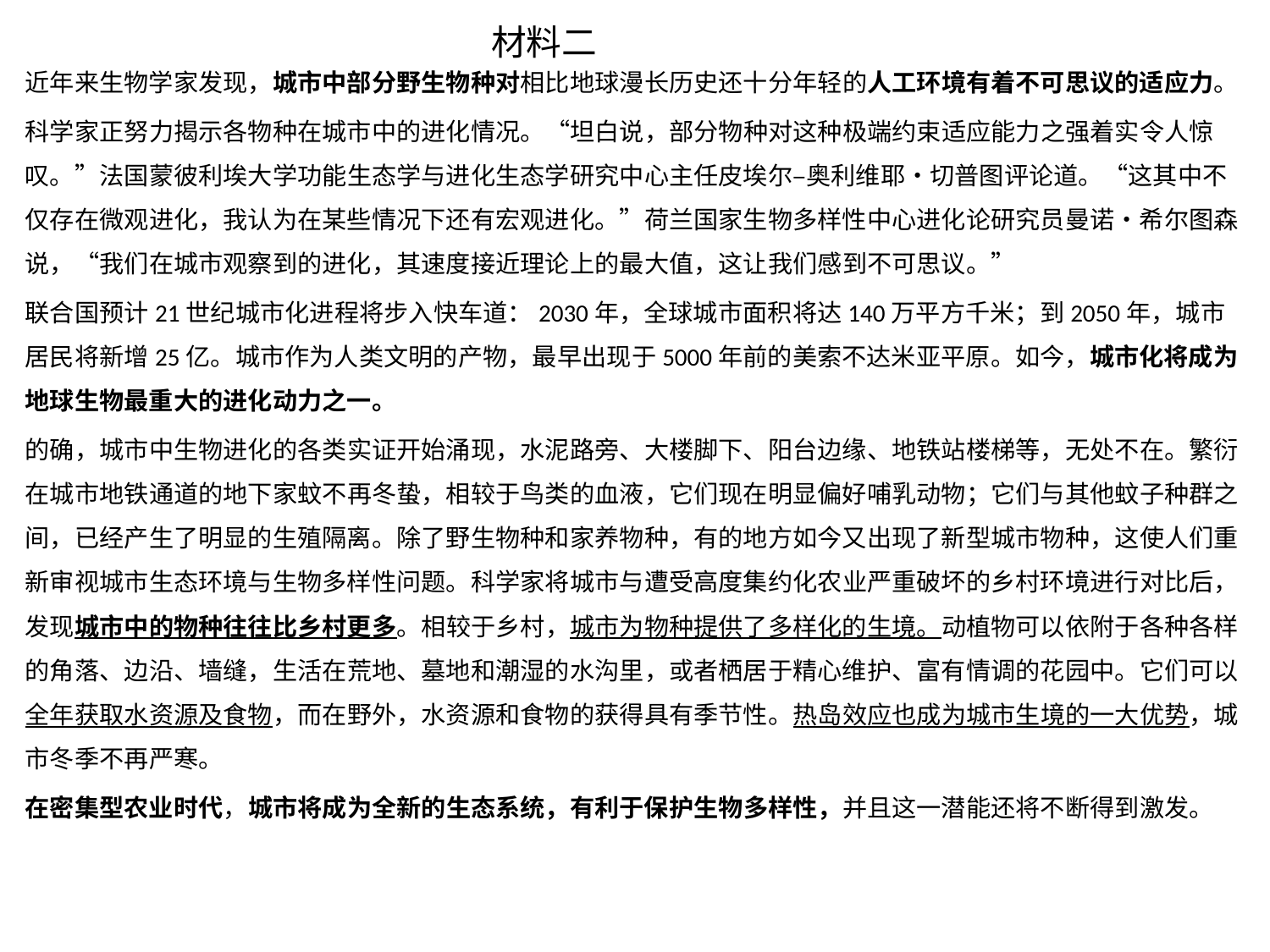

# 材料二
近年来生物学家发现，城市中部分野生物种对相比地球漫长历史还十分年轻的人工环境有着不可思议的适应力。
科学家正努力揭示各物种在城市中的进化情况。“坦白说，部分物种对这种极端约束适应能力之强着实令人惊叹。”法国蒙彼利埃大学功能生态学与进化生态学研究中心主任皮埃尔–奥利维耶・切普图评论道。“这其中不仅存在微观进化，我认为在某些情况下还有宏观进化。”荷兰国家生物多样性中心进化论研究员曼诺・希尔图森说，“我们在城市观察到的进化，其速度接近理论上的最大值，这让我们感到不可思议。”
联合国预计21世纪城市化进程将步入快车道：2030年，全球城市面积将达140万平方千米；到2050年，城市居民将新增25亿。城市作为人类文明的产物，最早出现于5000年前的美索不达米亚平原。如今，城市化将成为地球生物最重大的进化动力之一。
的确，城市中生物进化的各类实证开始涌现，水泥路旁、大楼脚下、阳台边缘、地铁站楼梯等，无处不在。繁衍在城市地铁通道的地下家蚊不再冬蛰，相较于鸟类的血液，它们现在明显偏好哺乳动物；它们与其他蚊子种群之间，已经产生了明显的生殖隔离。除了野生物种和家养物种，有的地方如今又出现了新型城市物种，这使人们重新审视城市生态环境与生物多样性问题。科学家将城市与遭受高度集约化农业严重破坏的乡村环境进行对比后，发现城市中的物种往往比乡村更多。相较于乡村，城市为物种提供了多样化的生境。动植物可以依附于各种各样的角落、边沿、墙缝，生活在荒地、墓地和潮湿的水沟里，或者栖居于精心维护、富有情调的花园中。它们可以全年获取水资源及食物，而在野外，水资源和食物的获得具有季节性。热岛效应也成为城市生境的一大优势，城市冬季不再严寒。
在密集型农业时代，城市将成为全新的生态系统，有利于保护生物多样性，并且这一潜能还将不断得到激发。